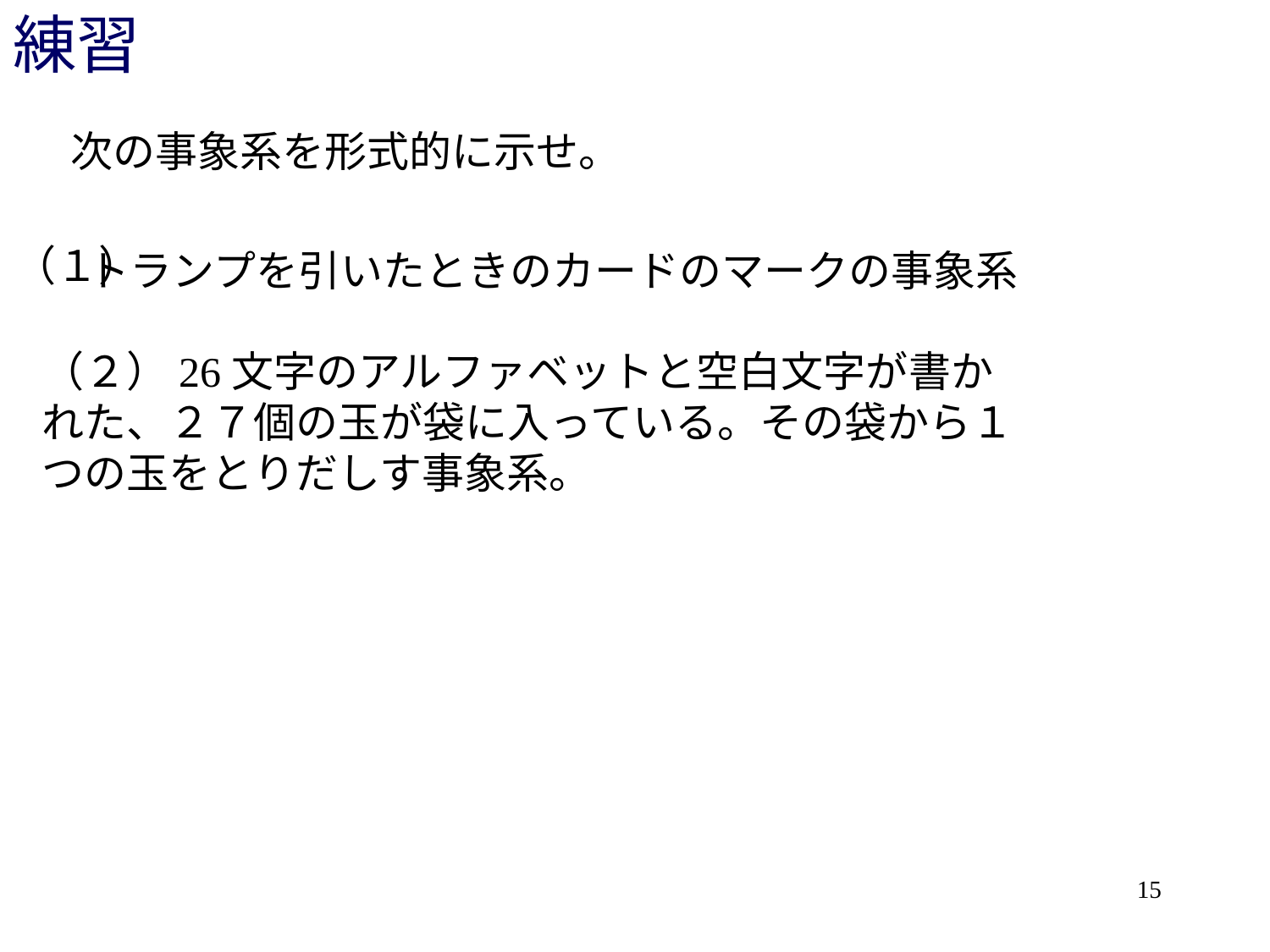

# 練習
次の事象系を形式的に示せ。
（１）
トランプを引いたときのカードのマークの事象系
（２）26文字のアルファベットと空白文字が書かれた、２７個の玉が袋に入っている。その袋から１つの玉をとりだしす事象系。

15